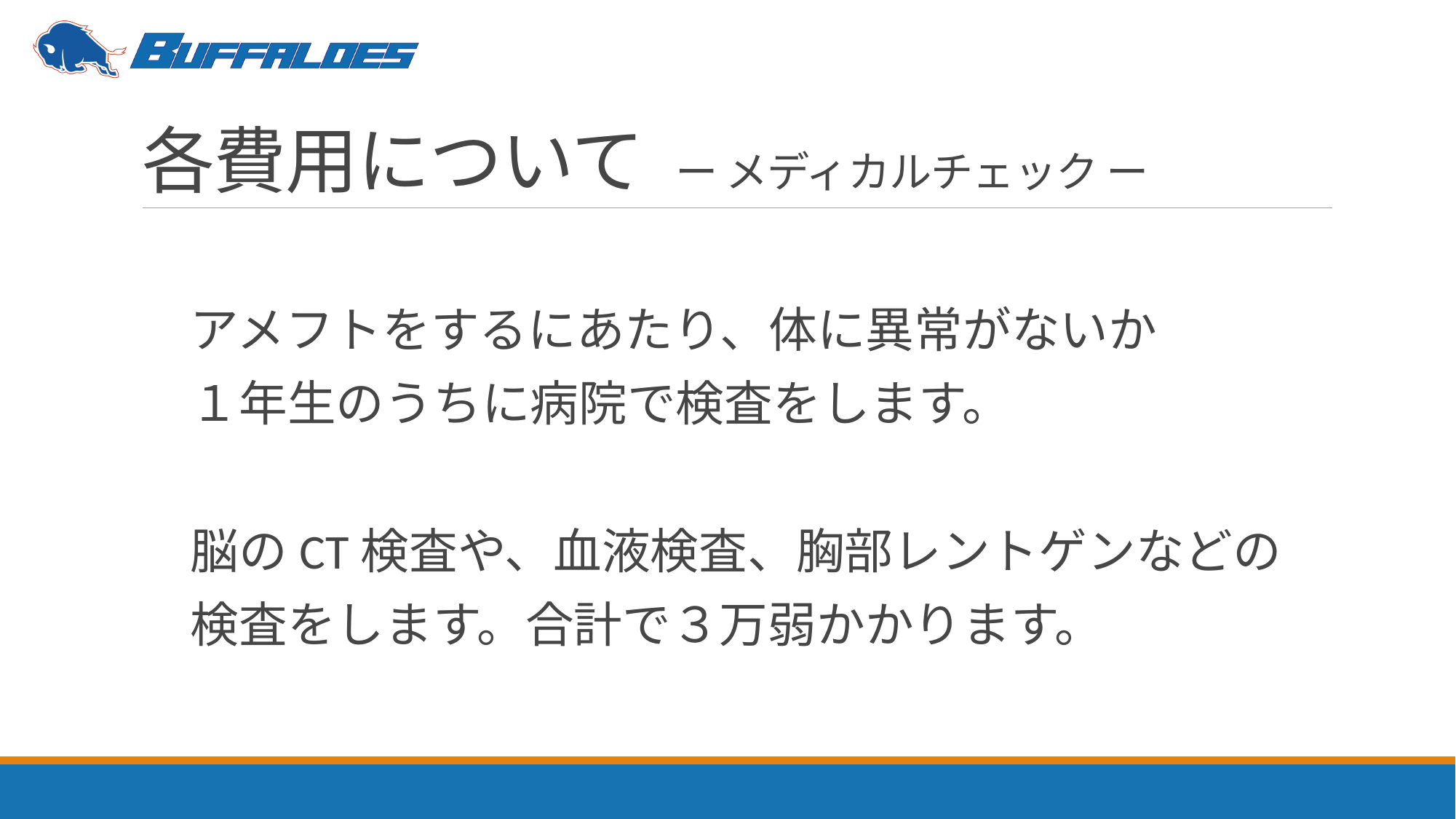

# 各費用について  ー メディカルチェック ー

　アメフトをするにあたり、体に異常がないか
　１年生のうちに病院で検査をします。

　脳のCT検査や、血液検査、胸部レントゲンなどの
　検査をします。合計で３万弱かかります。